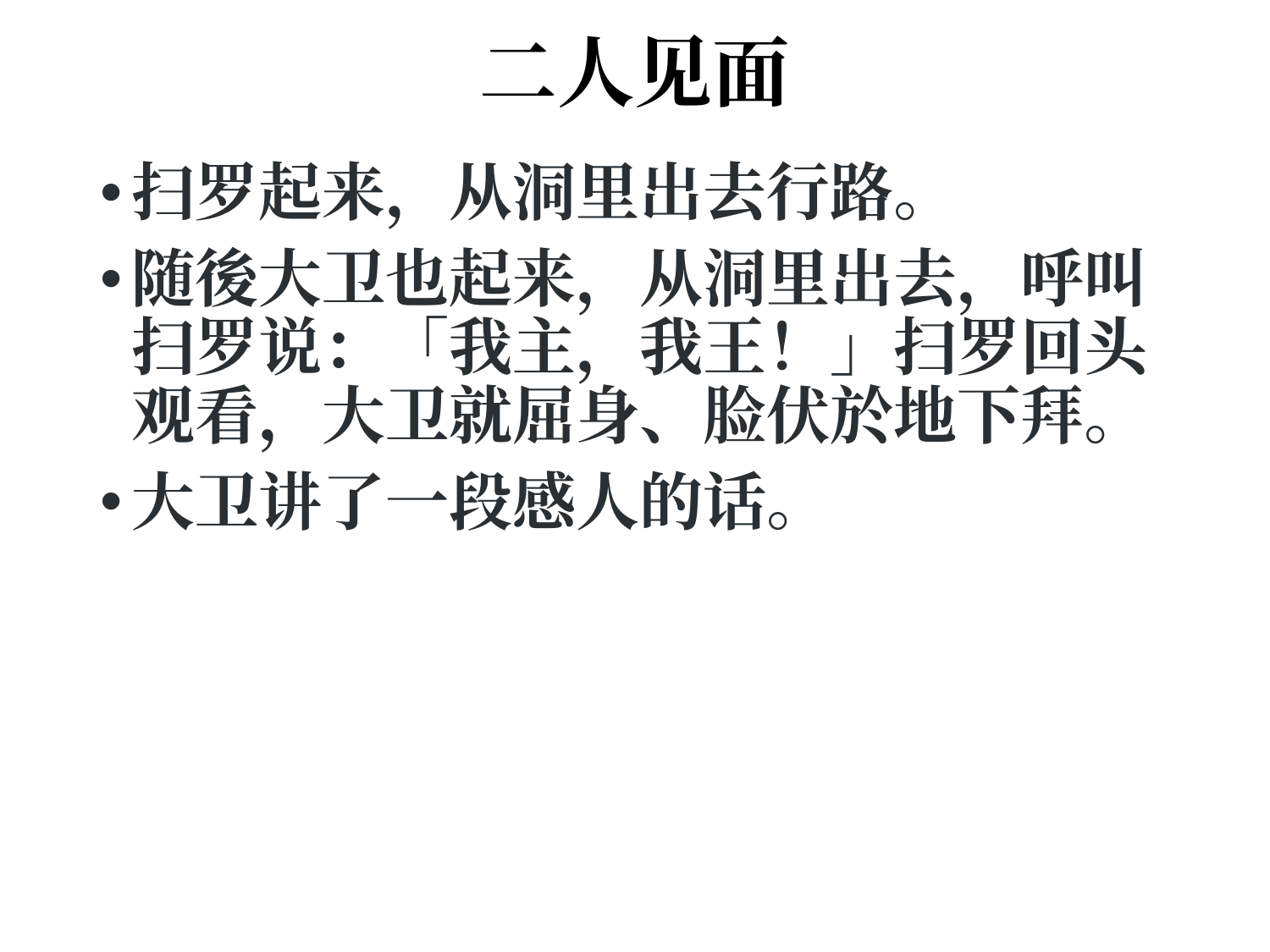

# 二人见面
扫罗起来，从洞里出去行路。
随後大卫也起来，从洞里出去，呼叫扫罗说：「我主，我王！」扫罗回头观看，大卫就屈身、脸伏於地下拜。
大卫讲了一段感人的话。